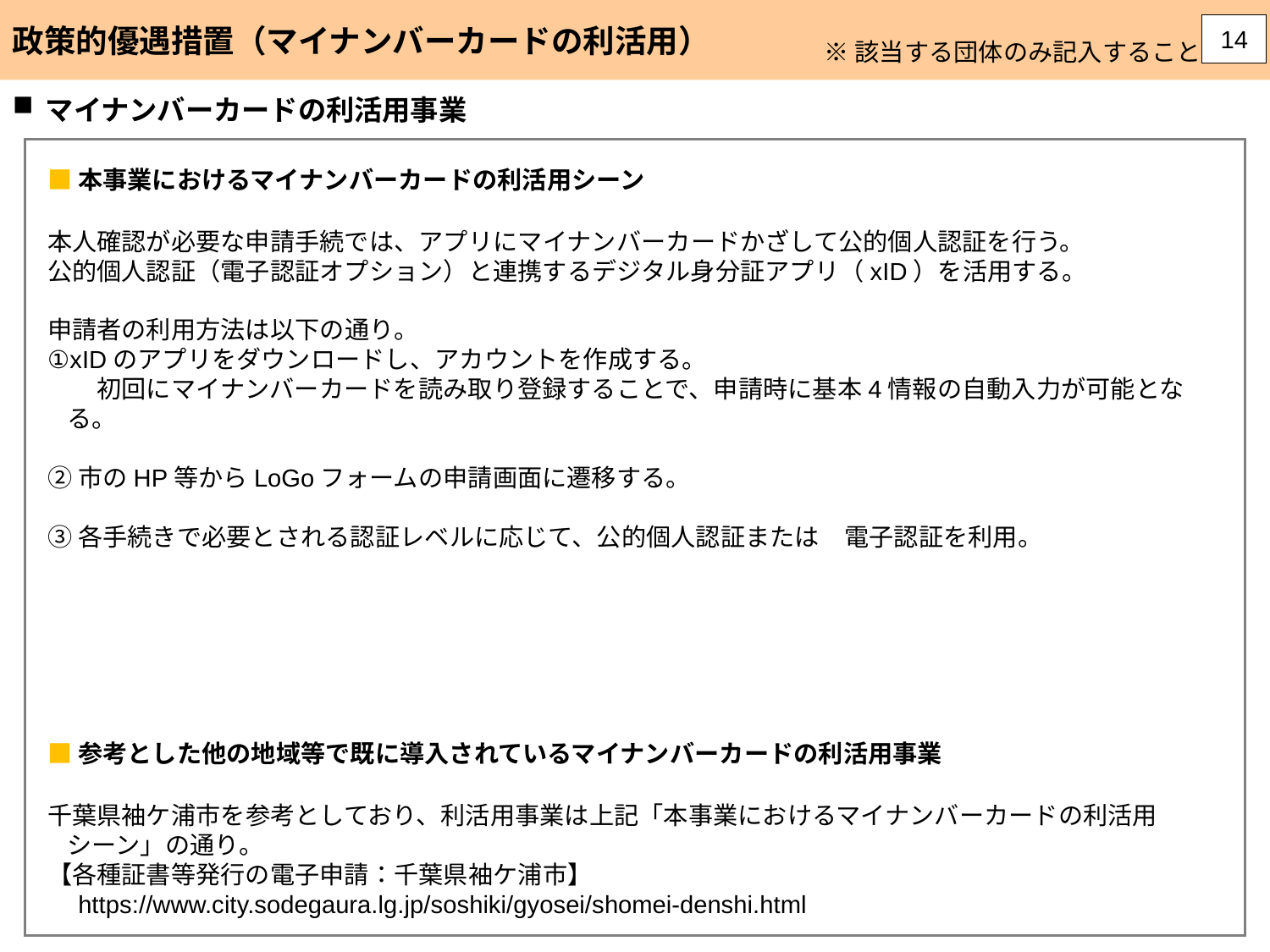

政策的優遇措置（マイナンバーカードの利活用）
14
※該当する団体のみ記入すること
マイナンバーカードの利活用事業

■本事業におけるマイナンバーカードの利活用シーン

本人確認が必要な申請手続では、アプリにマイナンバーカードかざして公的個人認証を行う。
公的個人認証（電子認証オプション）と連携するデジタル身分証アプリ（xID）を活用する。

申請者の利用方法は以下の通り。
①xIDのアプリをダウンロードし、アカウントを作成する。
　　初回にマイナンバーカードを読み取り登録することで、申請時に基本4情報の自動入力が可能となる。

②市のHP等からLoGoフォームの申請画面に遷移する。

③各手続きで必要とされる認証レベルに応じて、公的個人認証または　電子認証を利用。
■参考とした他の地域等で既に導入されているマイナンバーカードの利活用事業

千葉県袖ケ浦市を参考としており、利活用事業は上記「本事業におけるマイナンバーカードの利活用シーン」の通り。
【各種証書等発行の電子申請：千葉県袖ケ浦市】
　https://www.city.sodegaura.lg.jp/soshiki/gyosei/shomei-denshi.html